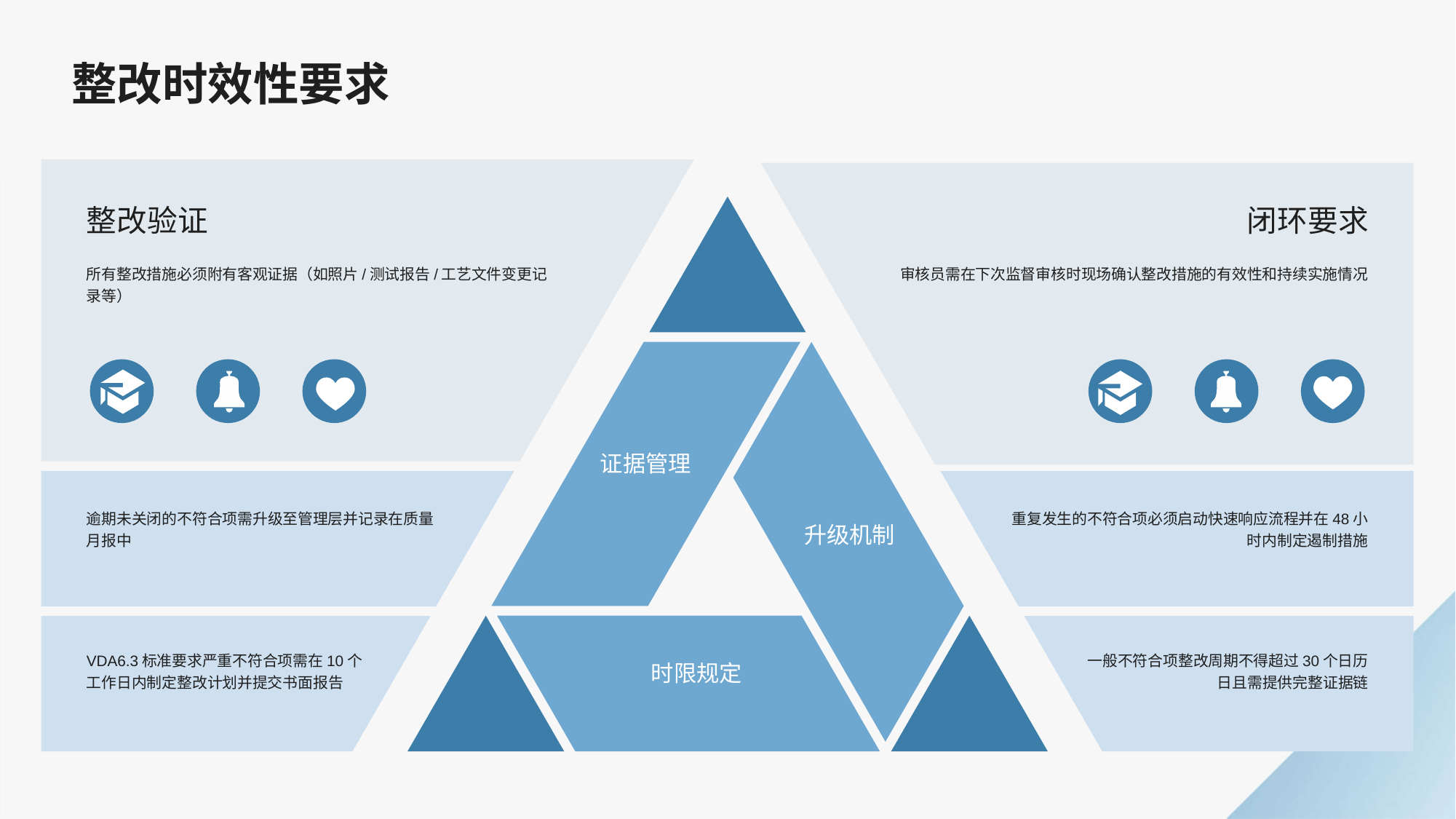

整改时效性要求

整改验证
闭环要求
所有整改措施必须附有客观证据（如照片/测试报告/工艺文件变更记录等）
审核员需在下次监督审核时现场确认整改措施的有效性和持续实施情况

证据管理

逾期未关闭的不符合项需升级至管理层并记录在质量月报中
重复发生的不符合项必须启动快速响应流程并在48小时内制定遏制措施
升级机制

VDA6.3标准要求严重不符合项需在10个工作日内制定整改计划并提交书面报告
一般不符合项整改周期不得超过30个日历日且需提供完整证据链
时限规定